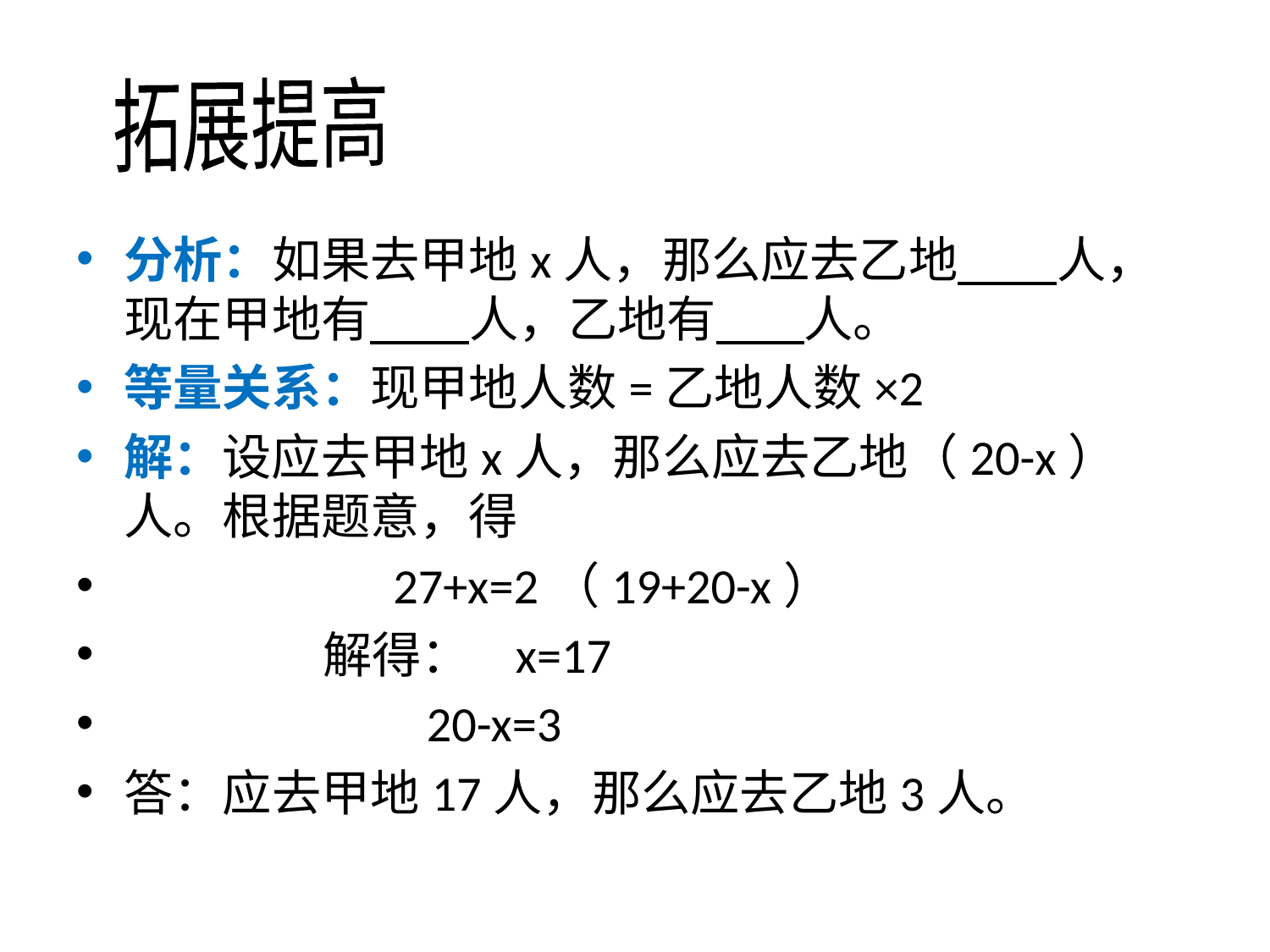

拓展提高
分析：如果去甲地x人，那么应去乙地         人，现在甲地有         人，乙地有        人。
等量关系：现甲地人数=乙地人数×2
解：设应去甲地x人，那么应去乙地（20-x）人。根据题意，得
                        27+x=2（19+20-x）
                 解得：   x=17
                           20-x=3
答：应去甲地17人，那么应去乙地3人。